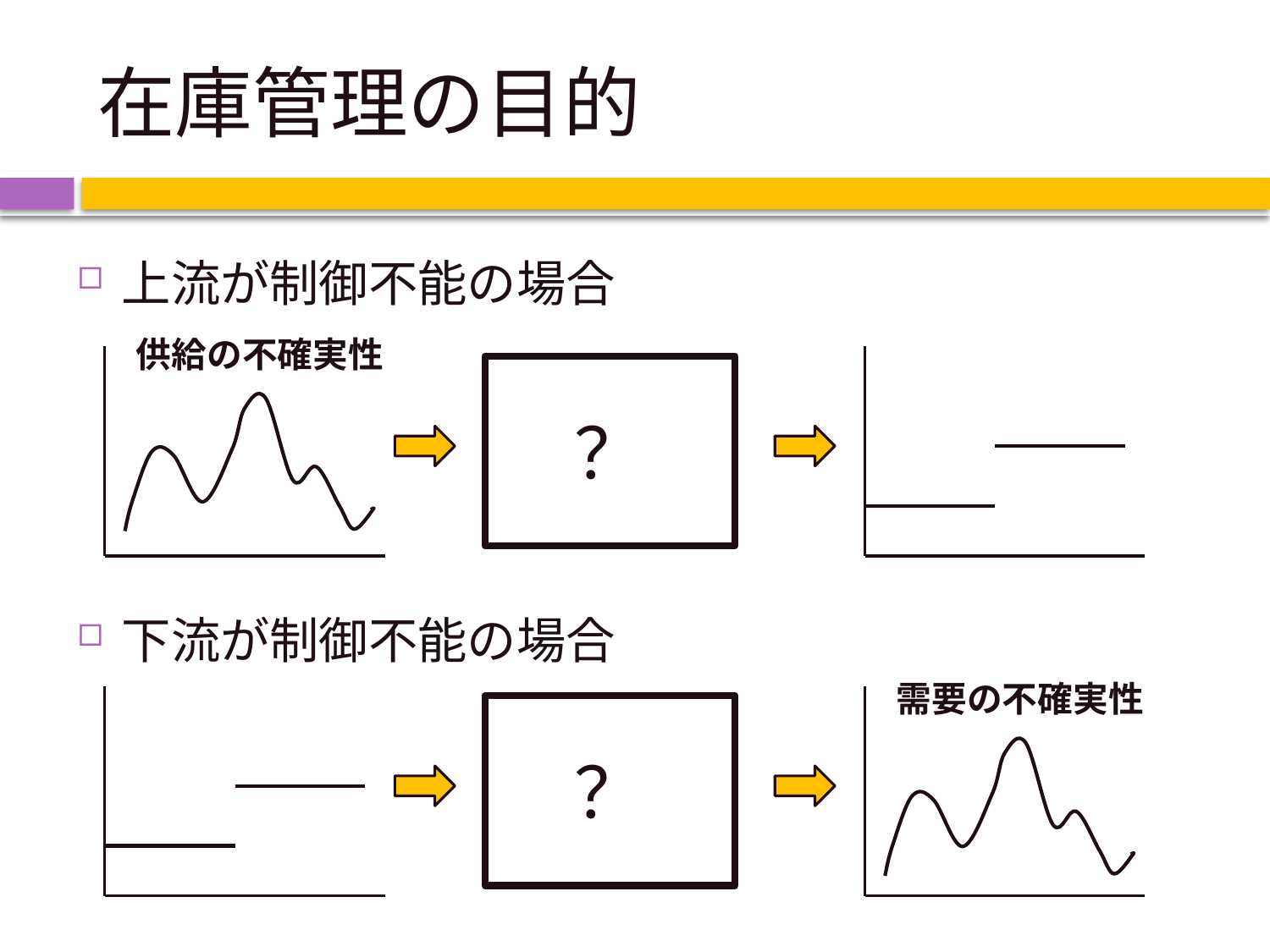

# 在庫管理の目的
上流が制御不能の場合

下流が制御不能の場合

供給の不確実性
？

需要の不確実性
？